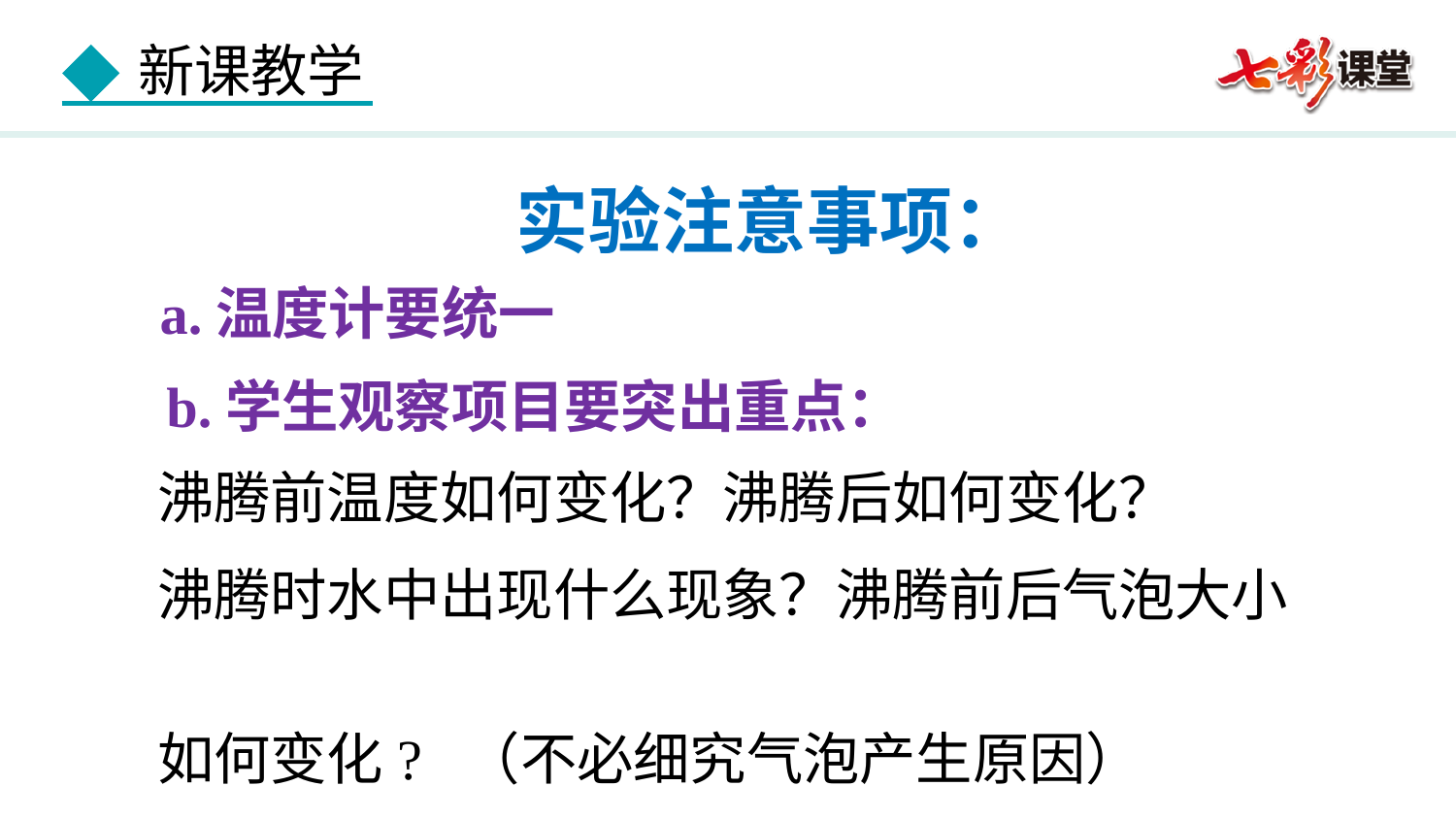

实验注意事项：
a.温度计要统一
b.学生观察项目要突出重点：
沸腾前温度如何变化？沸腾后如何变化？
沸腾时水中出现什么现象？沸腾前后气泡大小
如何变化?  （不必细究气泡产生原因）